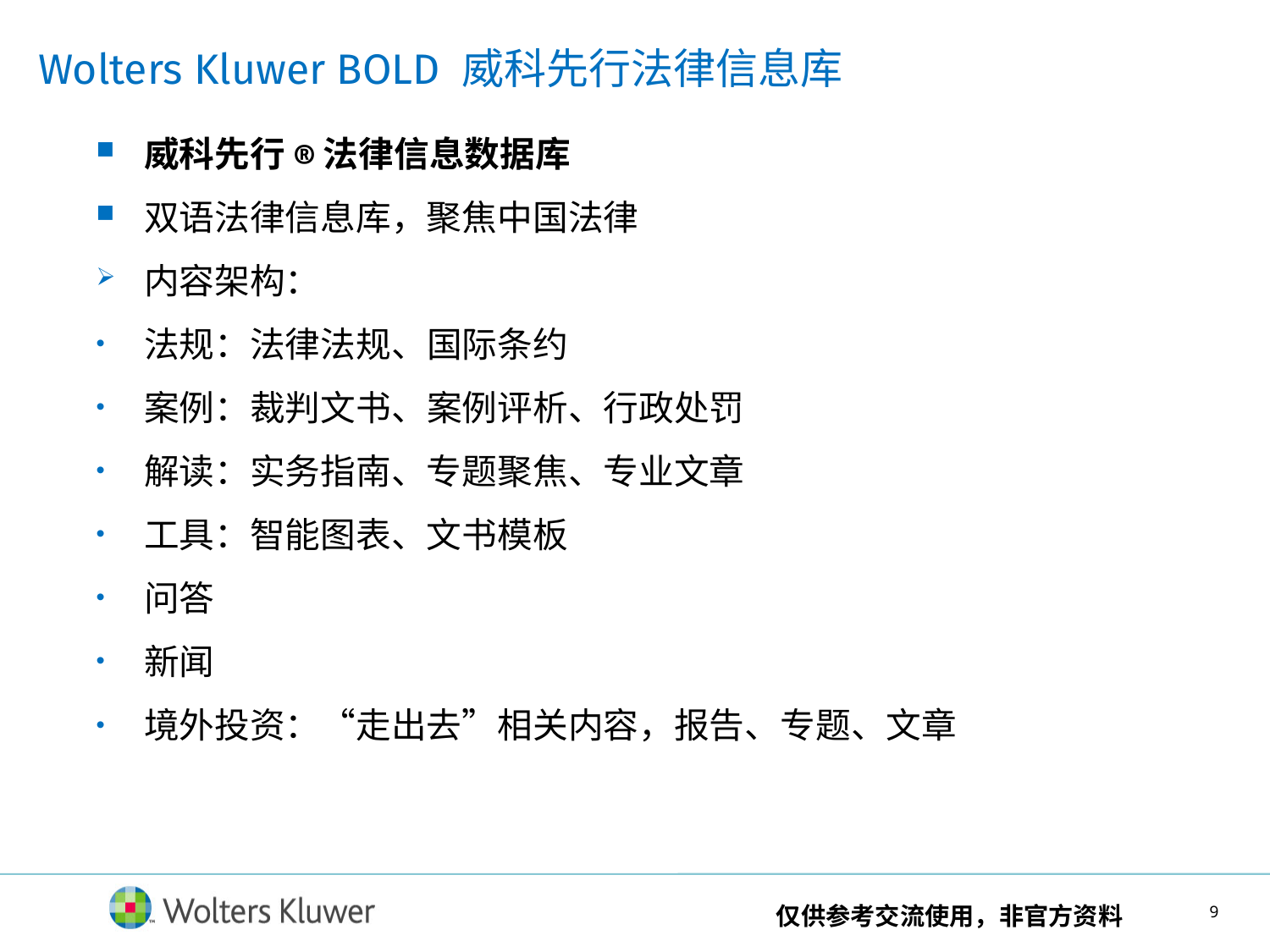

Wolters Kluwer BOLD 威科先行法律信息库
威科先行®法律信息数据库
双语法律信息库，聚焦中国法律
内容架构：
法规：法律法规、国际条约
案例：裁判文书、案例评析、行政处罚
解读：实务指南、专题聚焦、专业文章
工具：智能图表、文书模板
问答
新闻
境外投资：“走出去”相关内容，报告、专题、文章

仅供参考交流使用，非官方资料
9